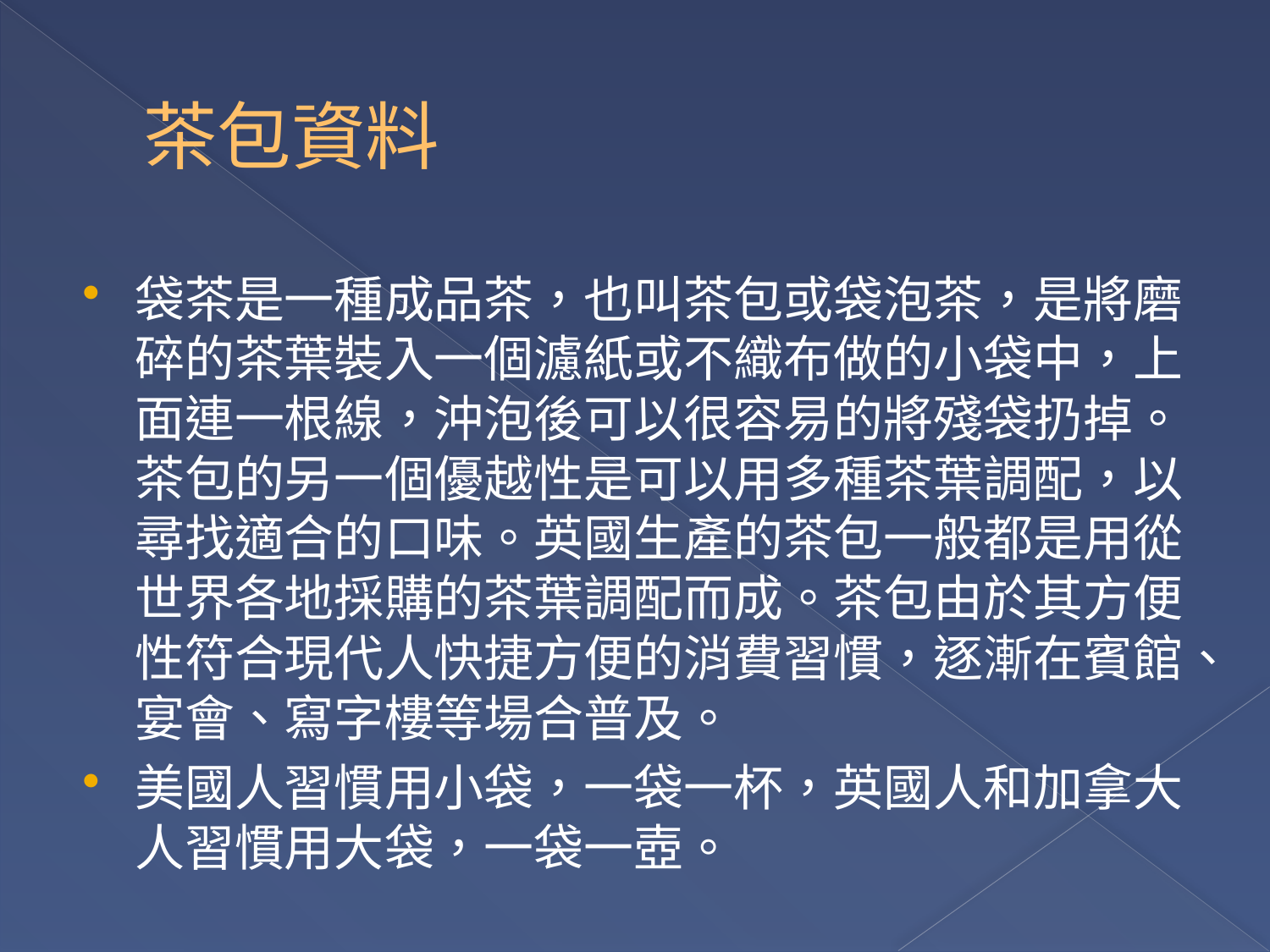

# 茶包資料
袋茶是一種成品茶，也叫茶包或袋泡茶，是將磨碎的茶葉裝入一個濾紙或不織布做的小袋中，上面連一根線，沖泡後可以很容易的將殘袋扔掉。茶包的另一個優越性是可以用多種茶葉調配，以尋找適合的口味。英國生產的茶包一般都是用從世界各地採購的茶葉調配而成。茶包由於其方便性符合現代人快捷方便的消費習慣，逐漸在賓館、宴會、寫字樓等場合普及。
美國人習慣用小袋，一袋一杯，英國人和加拿大人習慣用大袋，一袋一壺。